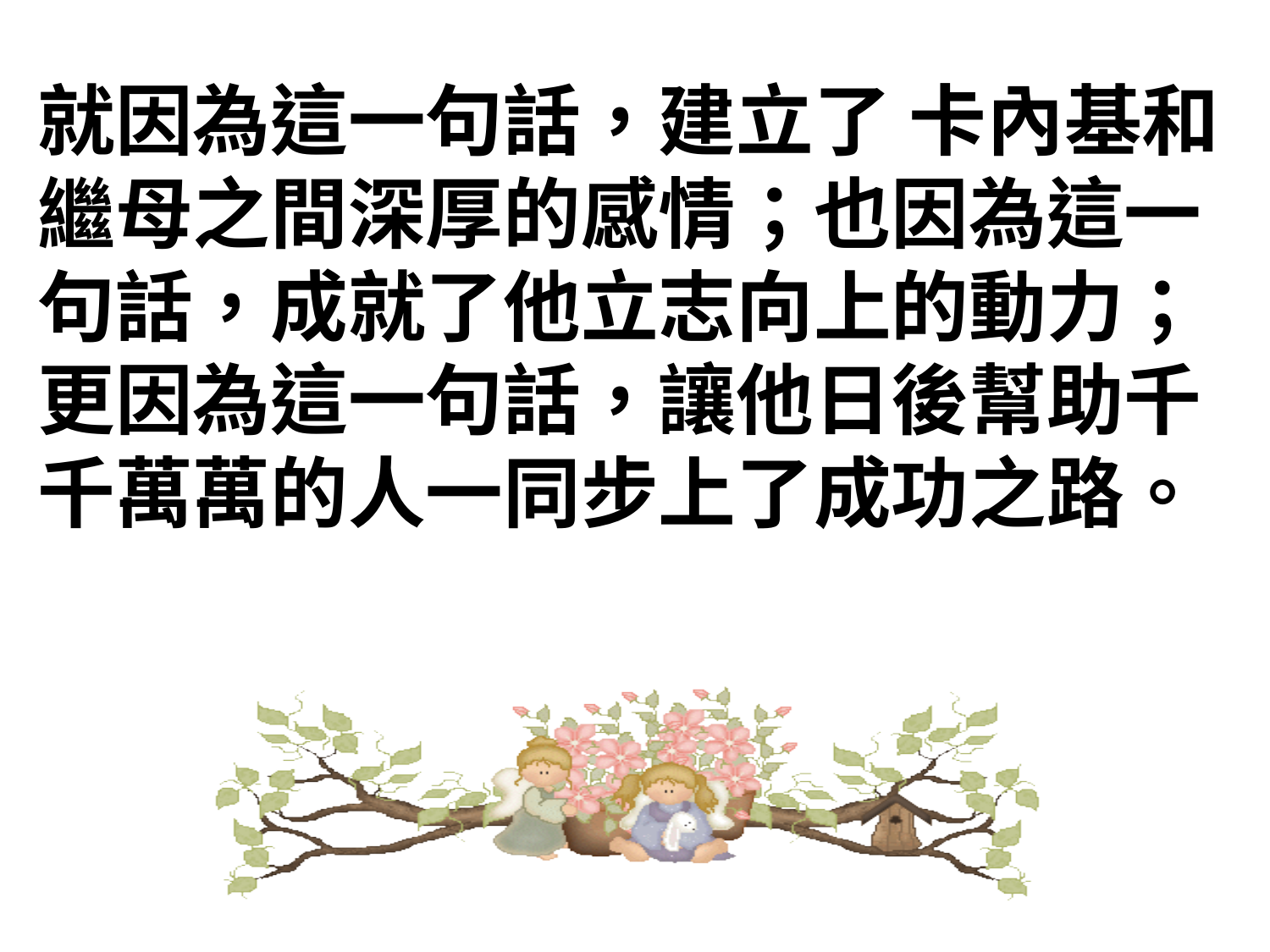

# 就因為這一句話，建立了 卡內基和繼母之間深厚的感情；也因為這一句話，成就了他立志向上的動力；更因為這一句話，讓他日後幫助千千萬萬的人一同步上了成功之路。